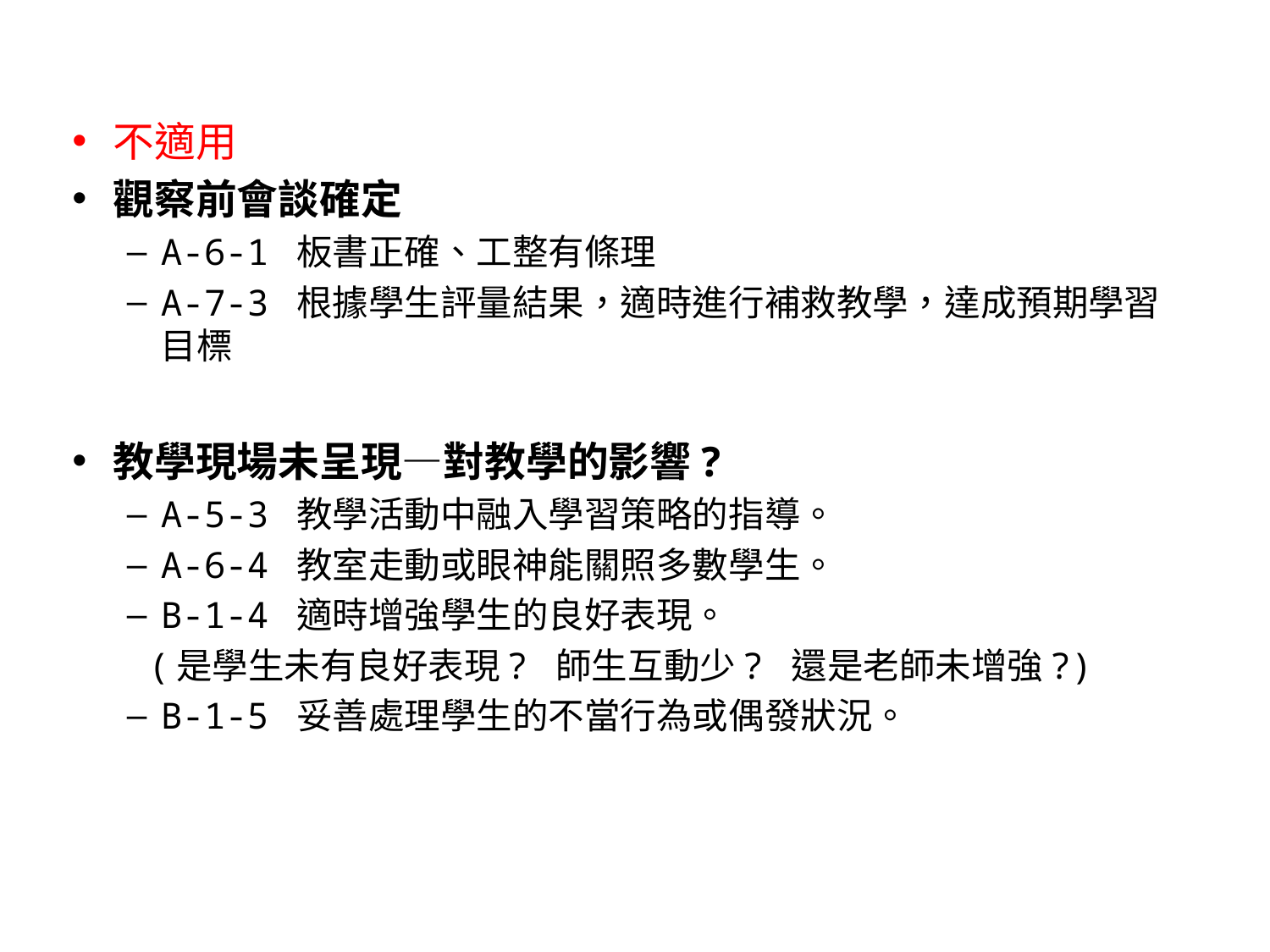

不適用
觀察前會談確定
A-6-1 板書正確、工整有條理
A-7-3 根據學生評量結果，適時進行補救教學，達成預期學習目標

教學現場未呈現—對教學的影響?
A-5-3 教學活動中融入學習策略的指導。
A-6-4 教室走動或眼神能關照多數學生。
B-1-4 適時增強學生的良好表現。
 (是學生未有良好表現? 師生互動少? 還是老師未增強?)
B-1-5 妥善處理學生的不當行為或偶發狀況。